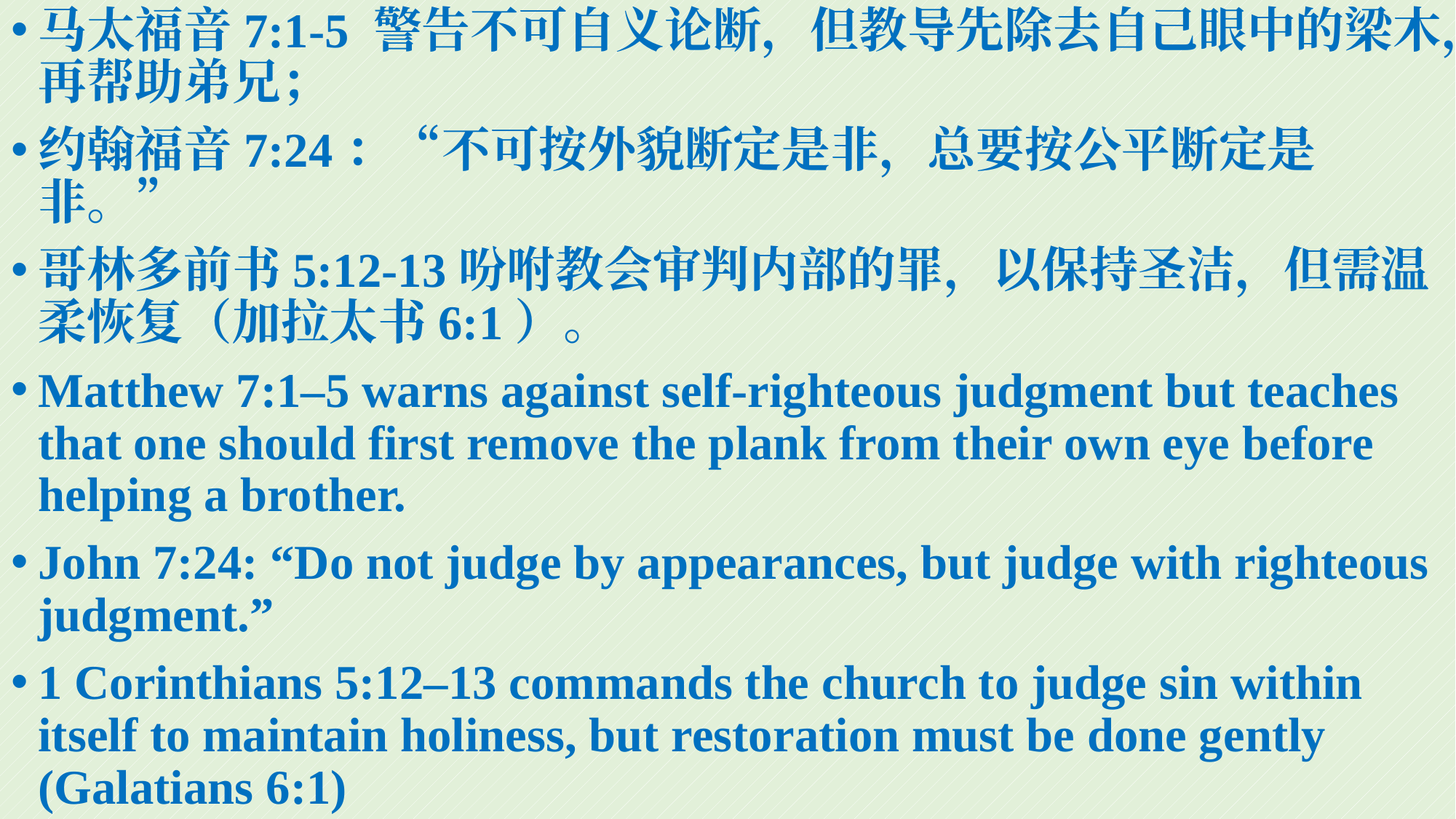

马太福音7:1-5 警告不可自义论断，但教导先除去自己眼中的梁木，再帮助弟兄；
约翰福音7:24：“不可按外貌断定是非，总要按公平断定是非。”
哥林多前书5:12-13吩咐教会审判内部的罪，以保持圣洁，但需温柔恢复（加拉太书6:1）。
Matthew 7:1–5 warns against self-righteous judgment but teaches that one should first remove the plank from their own eye before helping a brother.
John 7:24: “Do not judge by appearances, but judge with righteous judgment.”
1 Corinthians 5:12–13 commands the church to judge sin within itself to maintain holiness, but restoration must be done gently (Galatians 6:1)